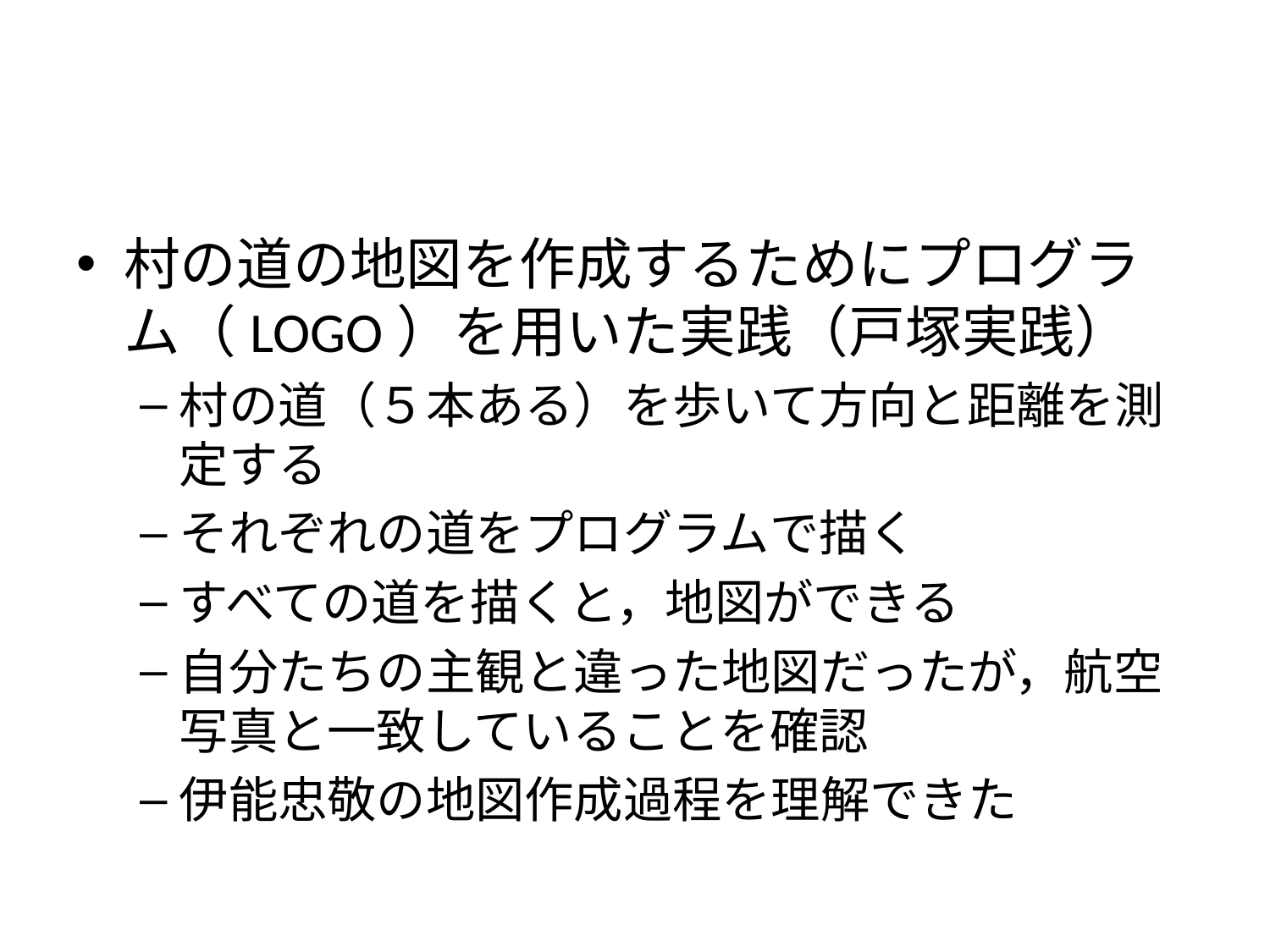

#
村の道の地図を作成するためにプログラム（LOGO）を用いた実践（戸塚実践）
村の道（５本ある）を歩いて方向と距離を測定する
それぞれの道をプログラムで描く
すべての道を描くと，地図ができる
自分たちの主観と違った地図だったが，航空写真と一致していることを確認
伊能忠敬の地図作成過程を理解できた